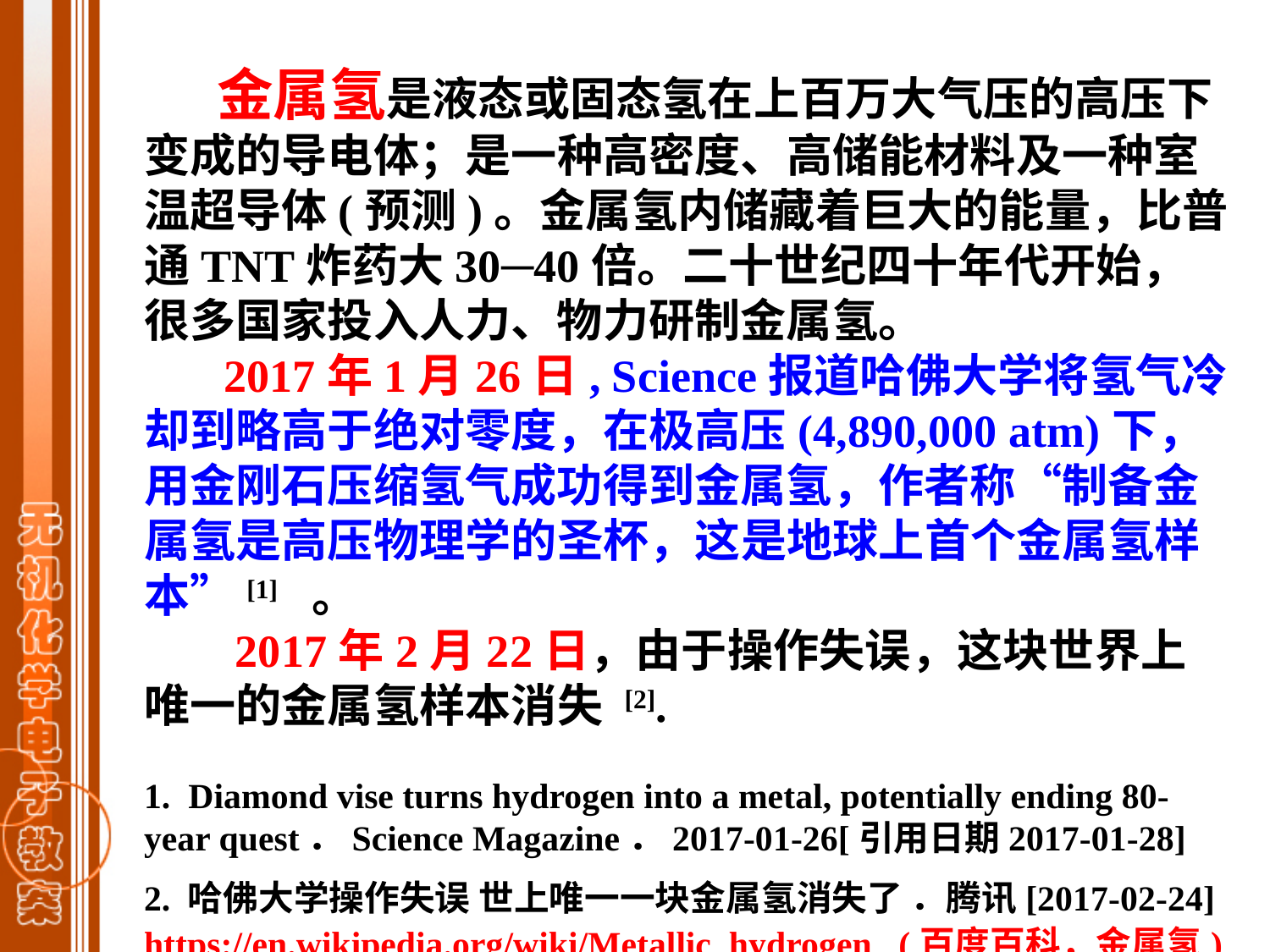

金属氢是液态或固态氢在上百万大气压的高压下变成的导电体；是一种高密度、高储能材料及一种室温超导体(预测)。金属氢内储藏着巨大的能量，比普通TNT炸药大30─40倍。二十世纪四十年代开始，很多国家投入人力、物力研制金属氢。
       2017年1月26日, Science报道哈佛大学将氢气冷却到略高于绝对零度，在极高压(4,890,000 atm)下，用金刚石压缩氢气成功得到金属氢，作者称“制备金属氢是高压物理学的圣杯，这是地球上首个金属氢样本”[1]  。
        2017年2月22日，由于操作失误，这块世界上唯一的金属氢样本消失 [2].

1.  Diamond vise turns hydrogen into a metal, potentially ending 80-year quest．Science Magazine．2017-01-26[引用日期2017-01-28]
2. 哈佛大学操作失误 世上唯一一块金属氢消失了 ．腾讯[2017-02-24]
https://en.wikipedia.org/wiki/Metallic_hydrogen   (百度百科，金属氢)